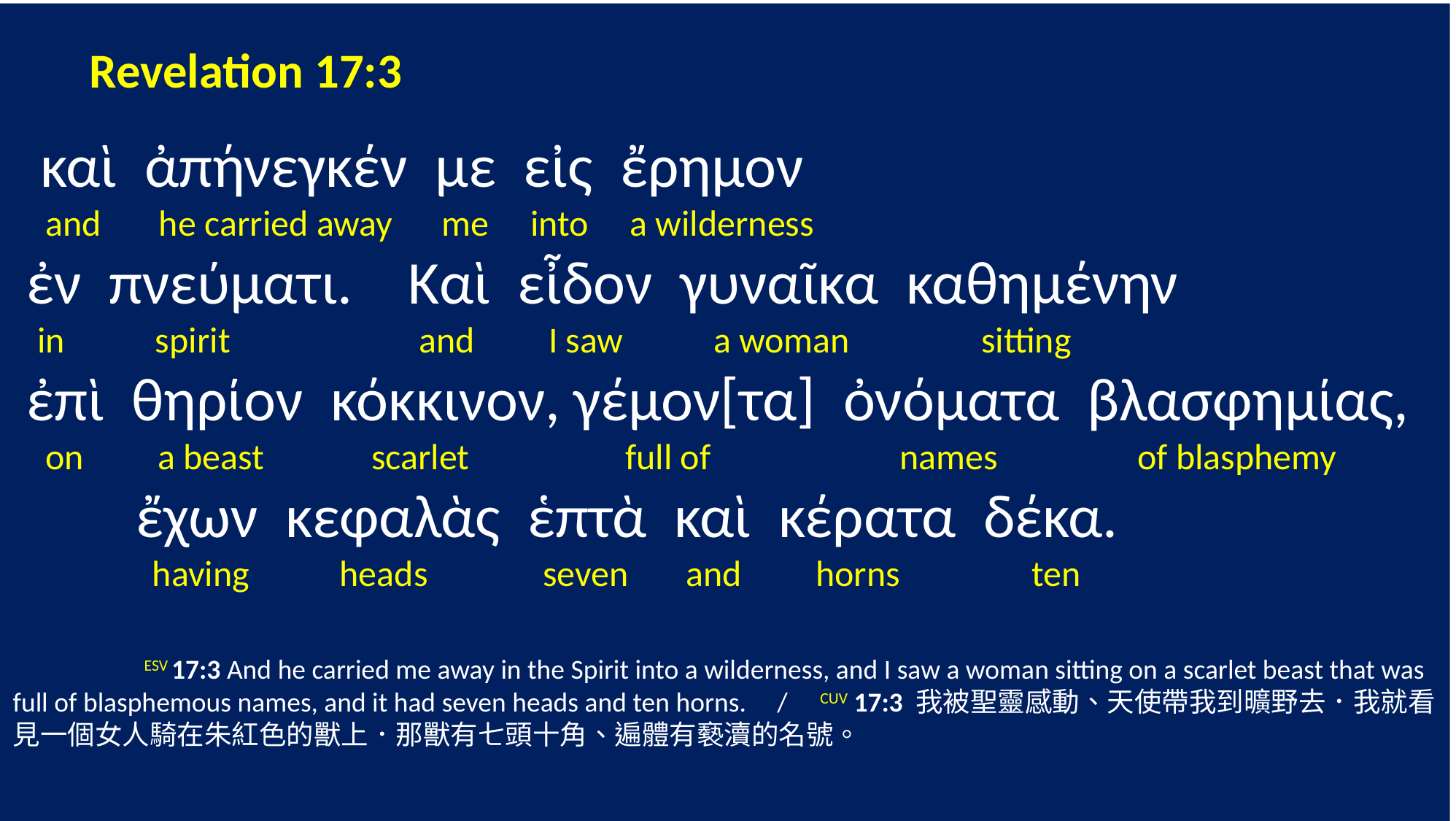

Revelation 17:3

  καὶ  ἀπήνεγκέν  με  εἰς  ἔρημον
    and       he carried away      me     into     a wilderness
 ἐν  πνεύματι.    Καὶ  εἶδον  γυναῖκα  καθημένην
   in           spirit                       and         I saw           a woman                sitting
 ἐπὶ  θηρίον  κόκκινον, γέμον[τα]  ὀνόματα  βλασφημίας,
    on         a beast             scarlet                   full of                       names                 of blasphemy
         ἔχων  κεφαλὰς  ἑπτὰ  καὶ  κέρατα  δέκα.
                 having           heads              seven       and         horns                ten

	      ESV 17:3 And he carried me away in the Spirit into a wilderness, and I saw a woman sitting on a scarlet beast that was full of blasphemous names, and it had seven heads and ten horns.     /     CUV 17:3 我被聖靈感動、天使帶我到曠野去．我就看見一個女人騎在朱紅色的獸上．那獸有七頭十角、遍體有褻瀆的名號。